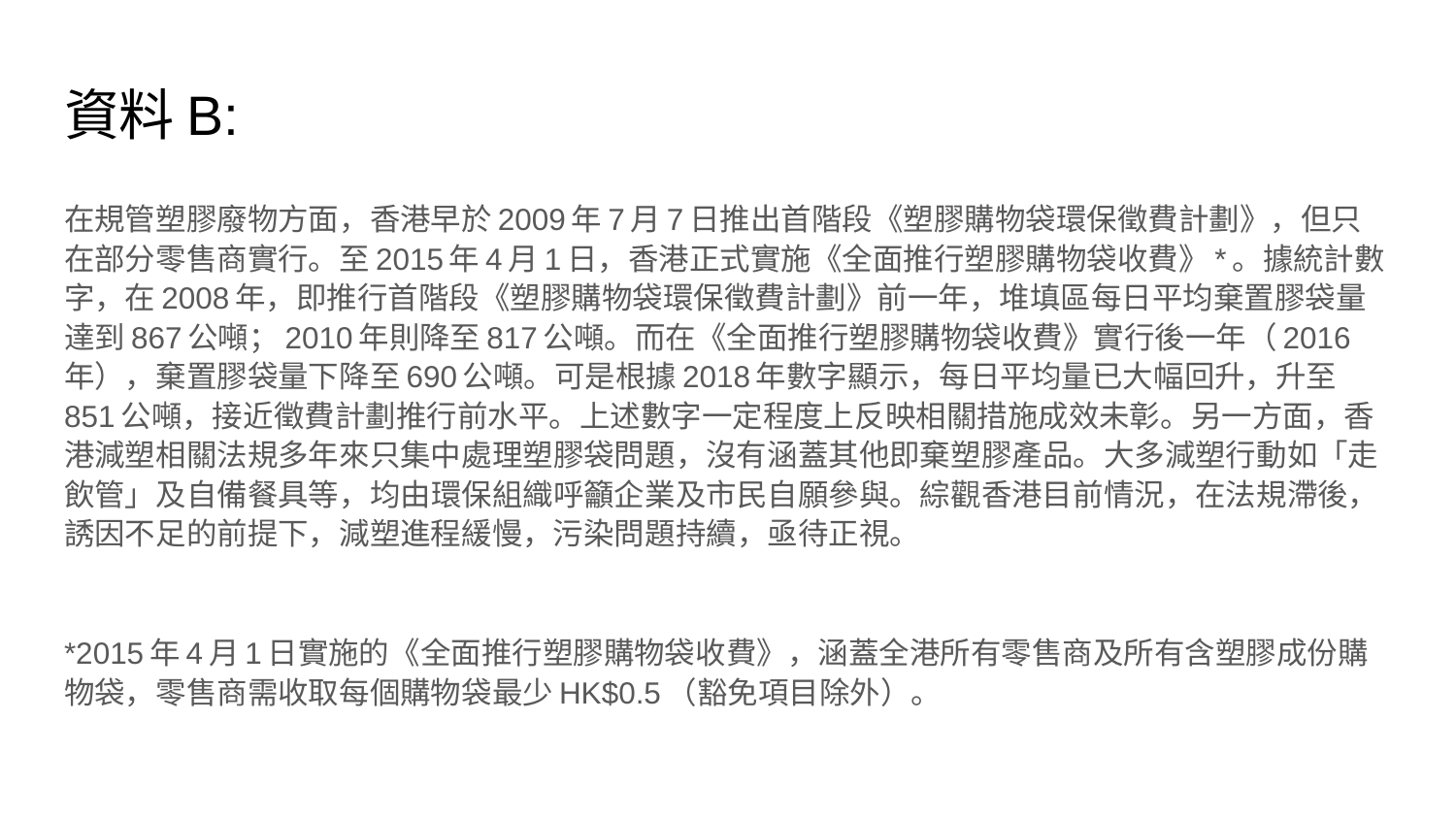

# 資料B:
在規管塑膠廢物方面，香港早於2009年7月7日推出首階段《塑膠購物袋環保徵費計劃》，但只在部分零售商實行。至2015年4月1日，香港正式實施《全面推行塑膠購物袋收費》*。據統計數字，在2008年，即推行首階段《塑膠購物袋環保徵費計劃》前一年，堆填區每日平均棄置膠袋量達到867公噸；2010年則降至817公噸。而在《全面推行塑膠購物袋收費》實行後一年（2016年），棄置膠袋量下降至690公噸。可是根據2018年數字顯示，每日平均量已大幅回升，升至851公噸，接近徵費計劃推行前水平。上述數字一定程度上反映相關措施成效未彰。另一方面，香港減塑相關法規多年來只集中處理塑膠袋問題，沒有涵蓋其他即棄塑膠產品。大多減塑行動如「走飲管」及自備餐具等，均由環保組織呼籲企業及市民自願參與。綜觀香港目前情況，在法規滯後，誘因不足的前提下，減塑進程緩慢，污染問題持續，亟待正視。

*2015年4月1日實施的《全面推行塑膠購物袋收費》，涵蓋全港所有零售商及所有含塑膠成份購物袋，零售商需收取每個購物袋最少HK$0.5（豁免項目除外）。